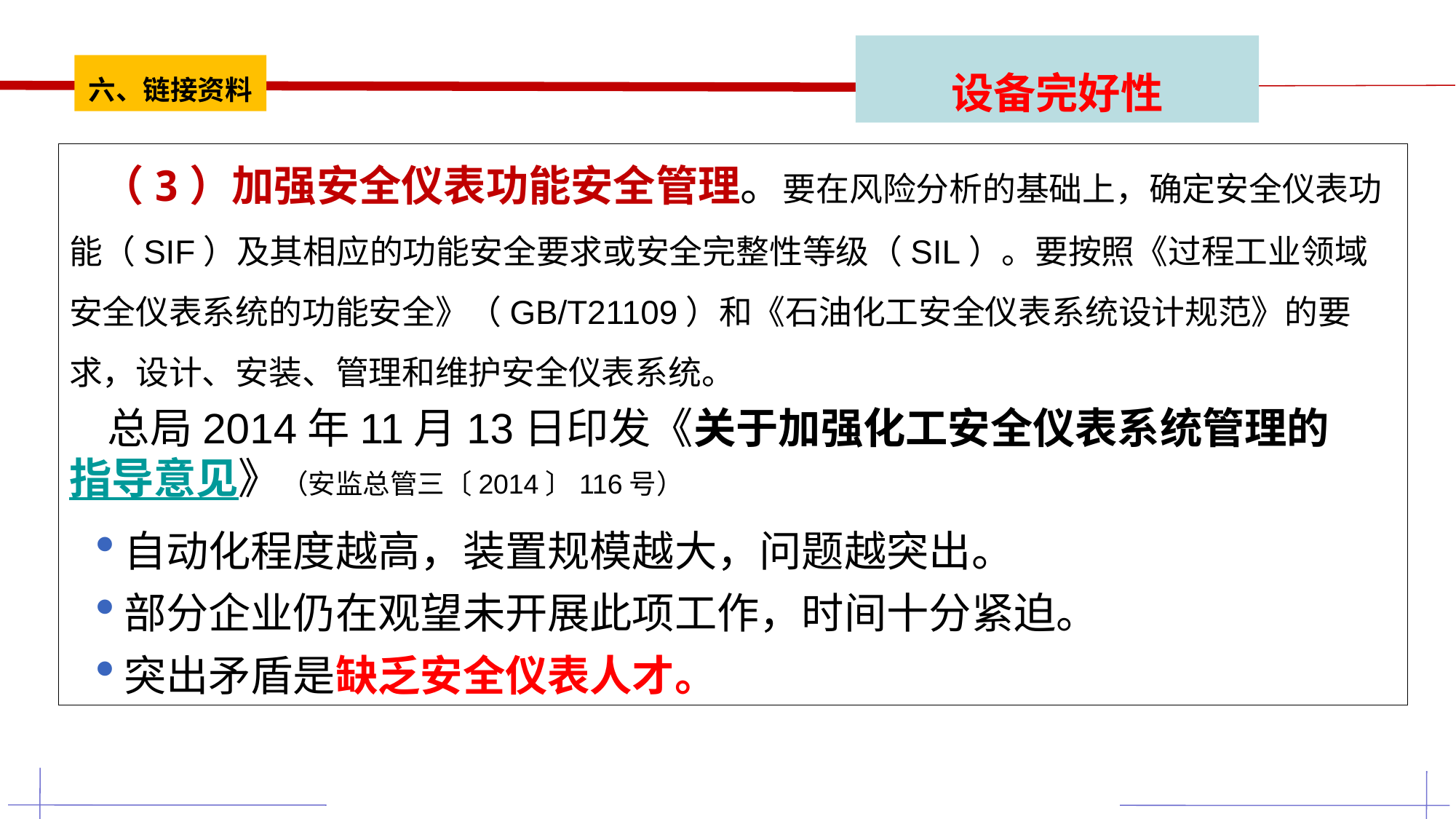

设备完好性
六、链接资料
   （3）加强安全仪表功能安全管理。要在风险分析的基础上，确定安全仪表功能（SIF）及其相应的功能安全要求或安全完整性等级（SIL）。要按照《过程工业领域安全仪表系统的功能安全》（GB/T21109）和《石油化工安全仪表系统设计规范》的要求，设计、安装、管理和维护安全仪表系统。
   总局2014年11月13日印发《关于加强化工安全仪表系统管理的指导意见》（安监总管三〔2014〕116号）
自动化程度越高，装置规模越大，问题越突出。
部分企业仍在观望未开展此项工作，时间十分紧迫。
突出矛盾是缺乏安全仪表人才。